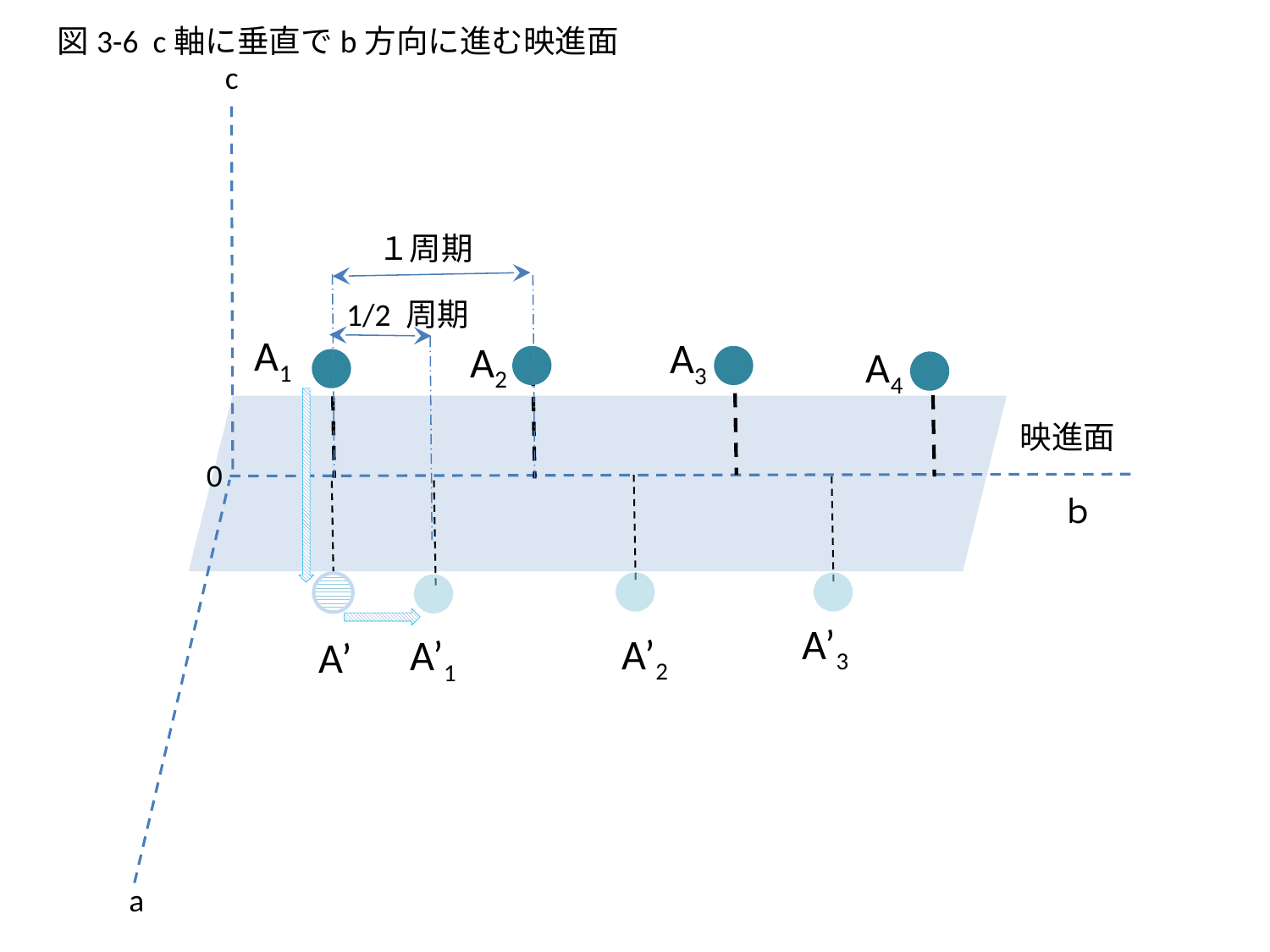

図3-6  c軸に垂直でb方向に進む映進面
c
１周期
1/2 周期
A1
A3
A2
A4

映進面
0
ｂ

A’3
A’2
A’1
A’
a